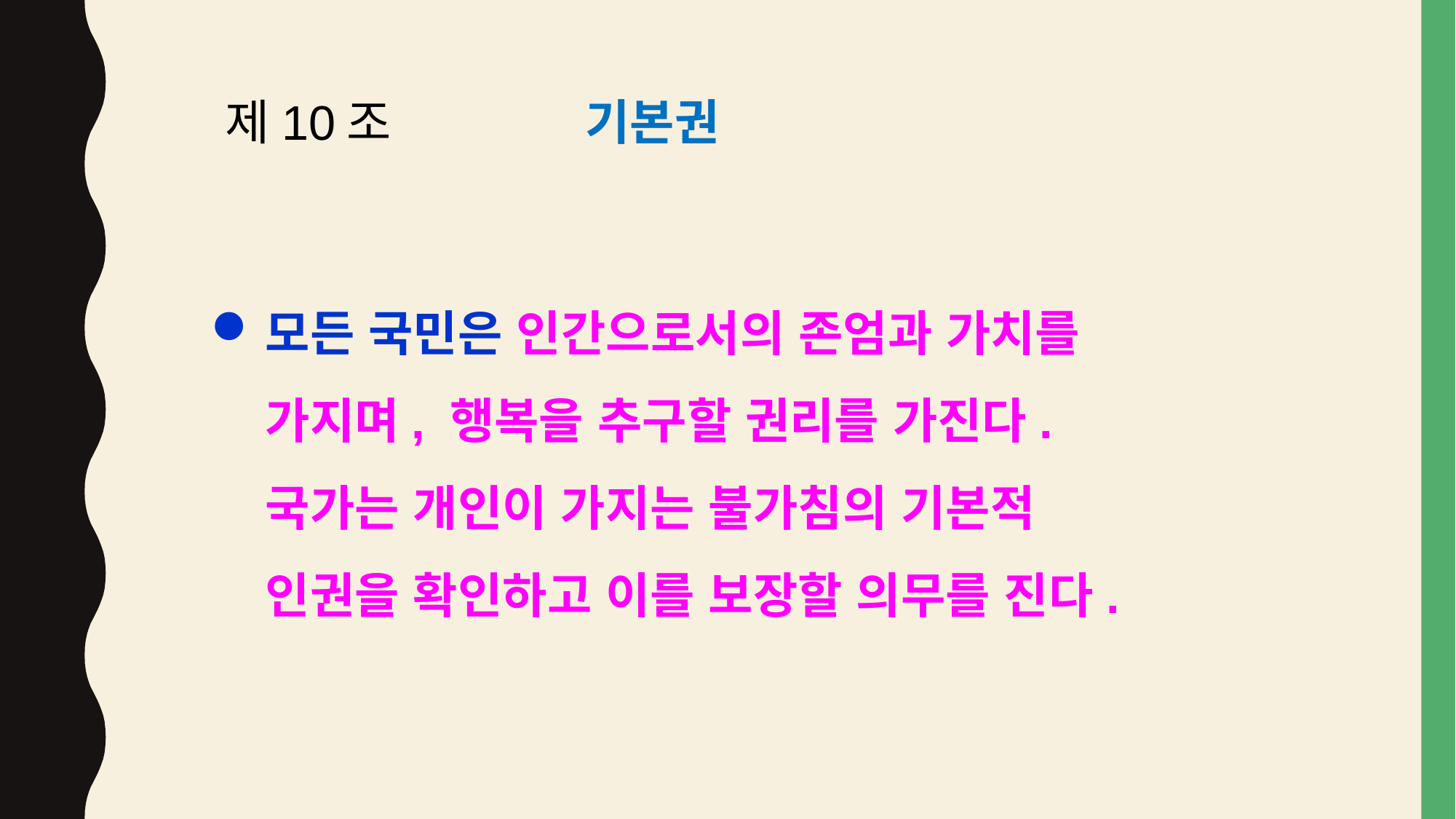

제10조
기본권
모든 국민은 인간으로서의 존엄과 가치를 가지며, 행복을 추구할 권리를 가진다. 국가는 개인이 가지는 불가침의 기본적 인권을 확인하고 이를 보장할 의무를 진다.